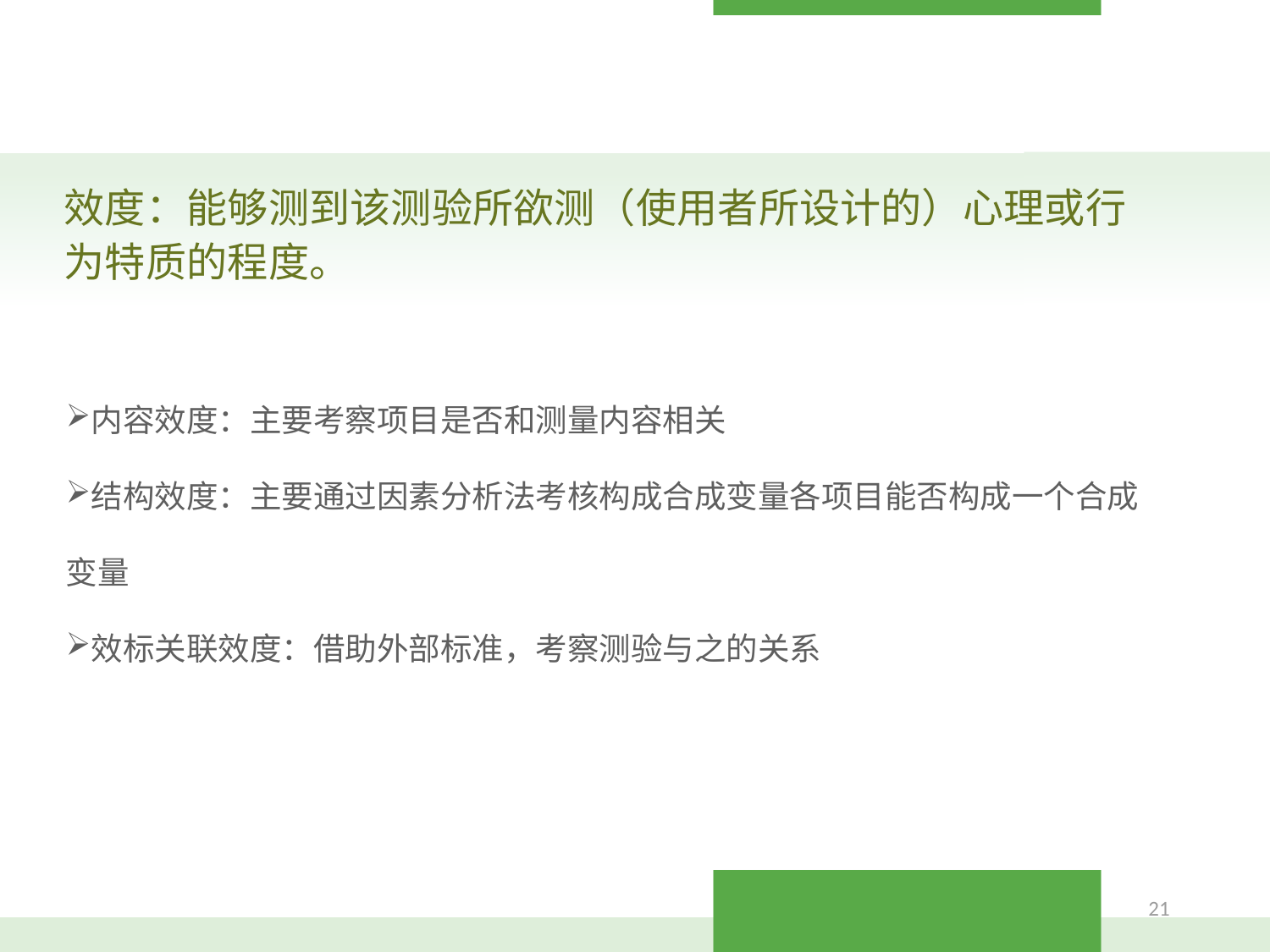

#
效度：能够测到该测验所欲测（使用者所设计的）心理或行为特质的程度。

内容效度：主要考察项目是否和测量内容相关
结构效度：主要通过因素分析法考核构成合成变量各项目能否构成一个合成变量
效标关联效度：借助外部标准，考察测验与之的关系
21